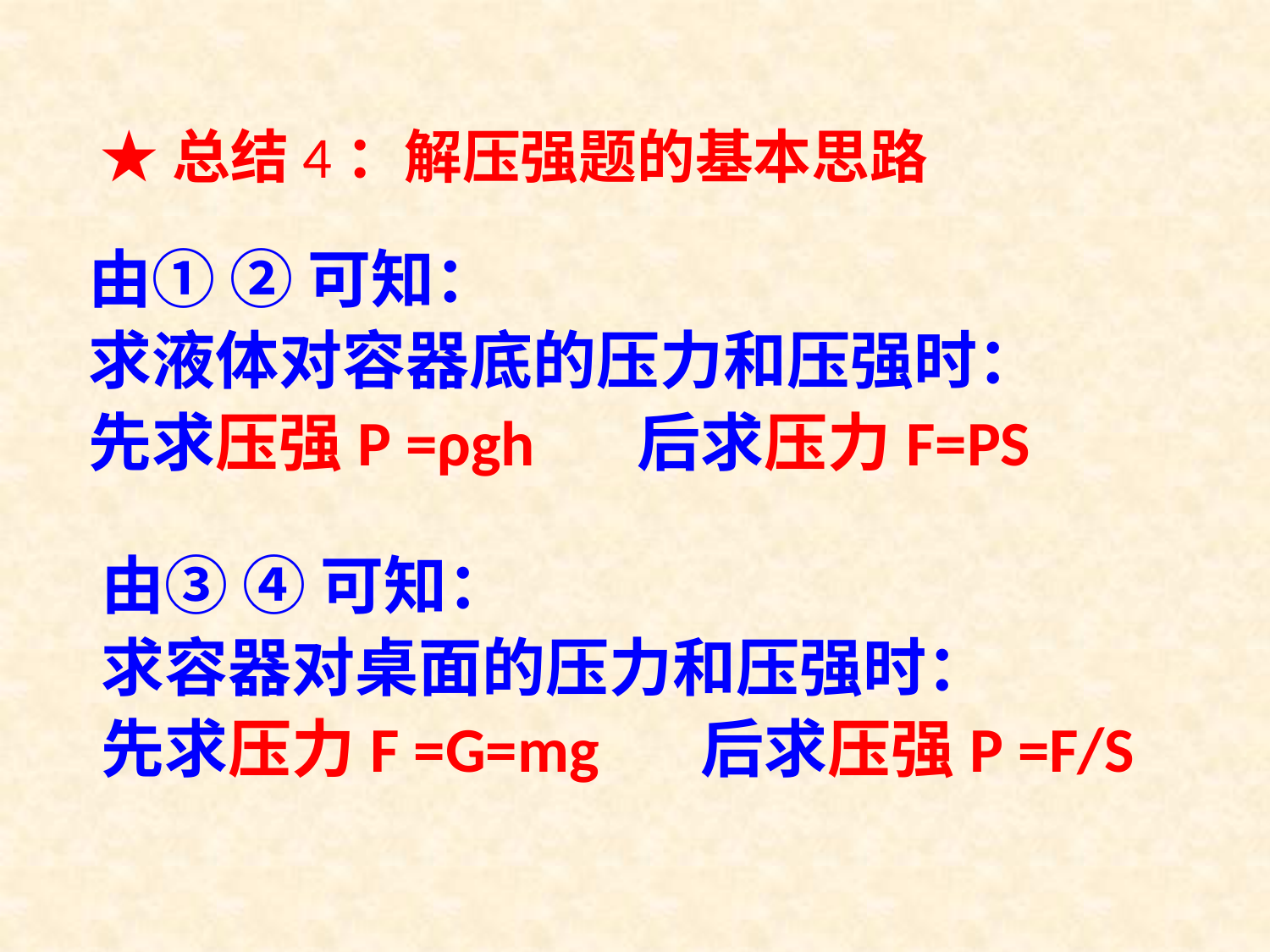

# ★总结4：解压强题的基本思路
由① ② 可知：
求液体对容器底的压力和压强时：
先求压强P =ρgh      后求压力F=PS
由③ ④ 可知：
求容器对桌面的压力和压强时：
先求压力F =G=mg      后求压强P =F/S